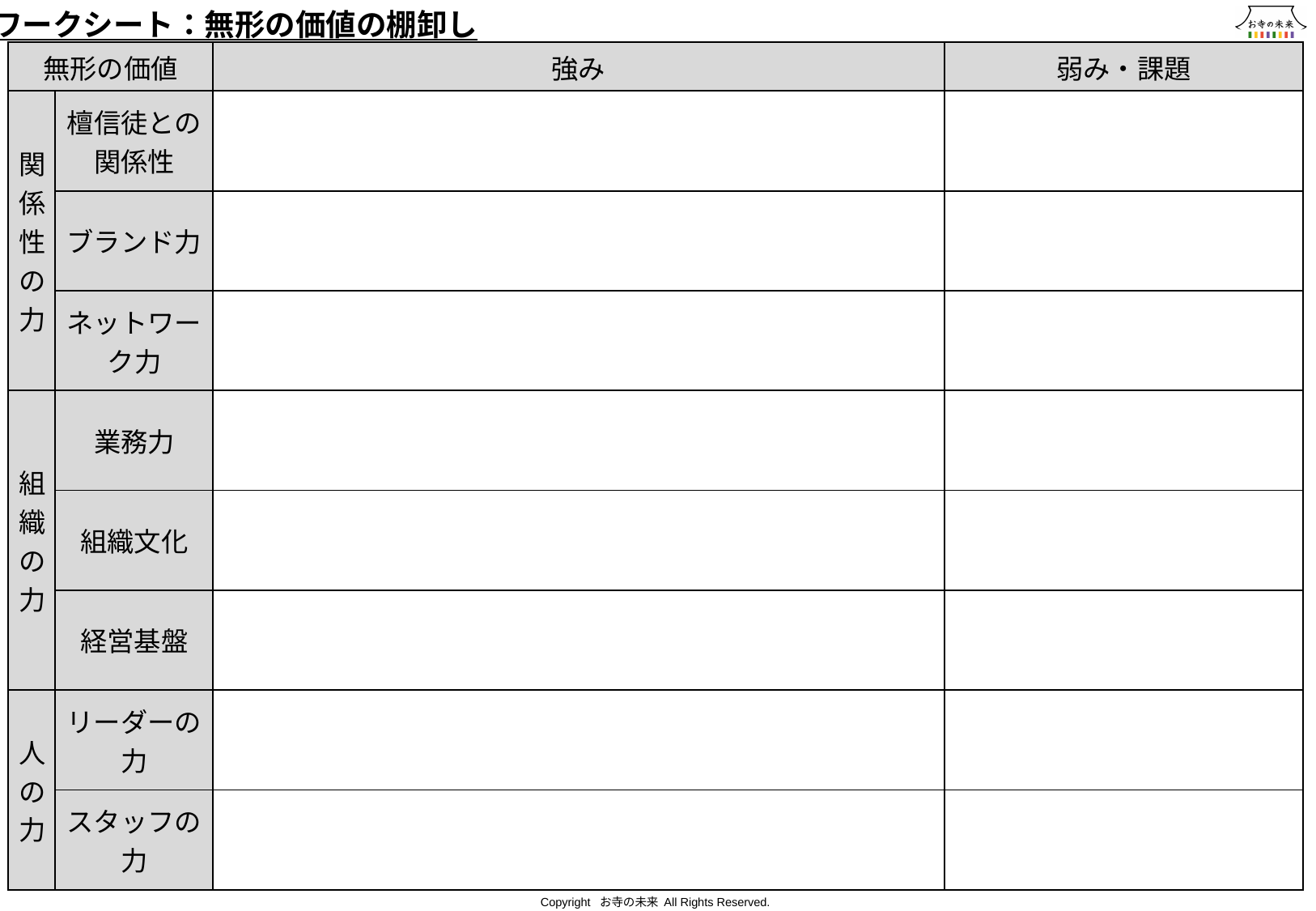

ワークシート：無形の価値の棚卸し

| 無形の価値 |  | 強み | 弱み・課題 |
| --- | --- | --- | --- |
| 関係性の力 | 檀信徒との関係性 |  |  |
|  | ブランド力 |  |  |
|  | ネットワーク力 |  |  |
| 組織の力 | 業務力 |  |  |
|  | 組織文化 |  |  |
|  | 経営基盤 |  |  |
| 人の力 | リーダーの力 |  |  |
|  | スタッフの力 |  |  |